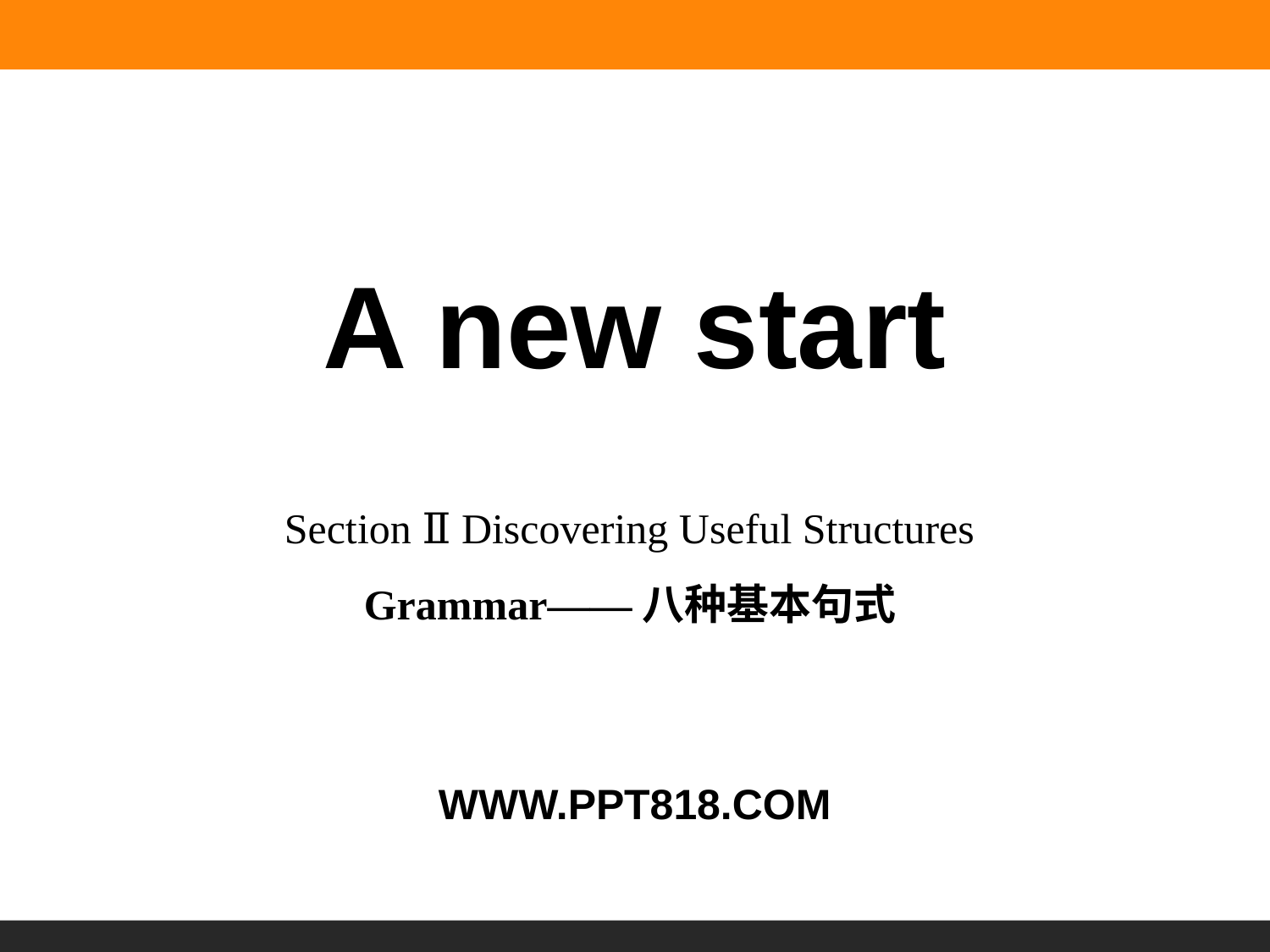

A new start
Section Ⅱ Discovering Useful Structures
Grammar——八种基本句式
WWW.PPT818.COM